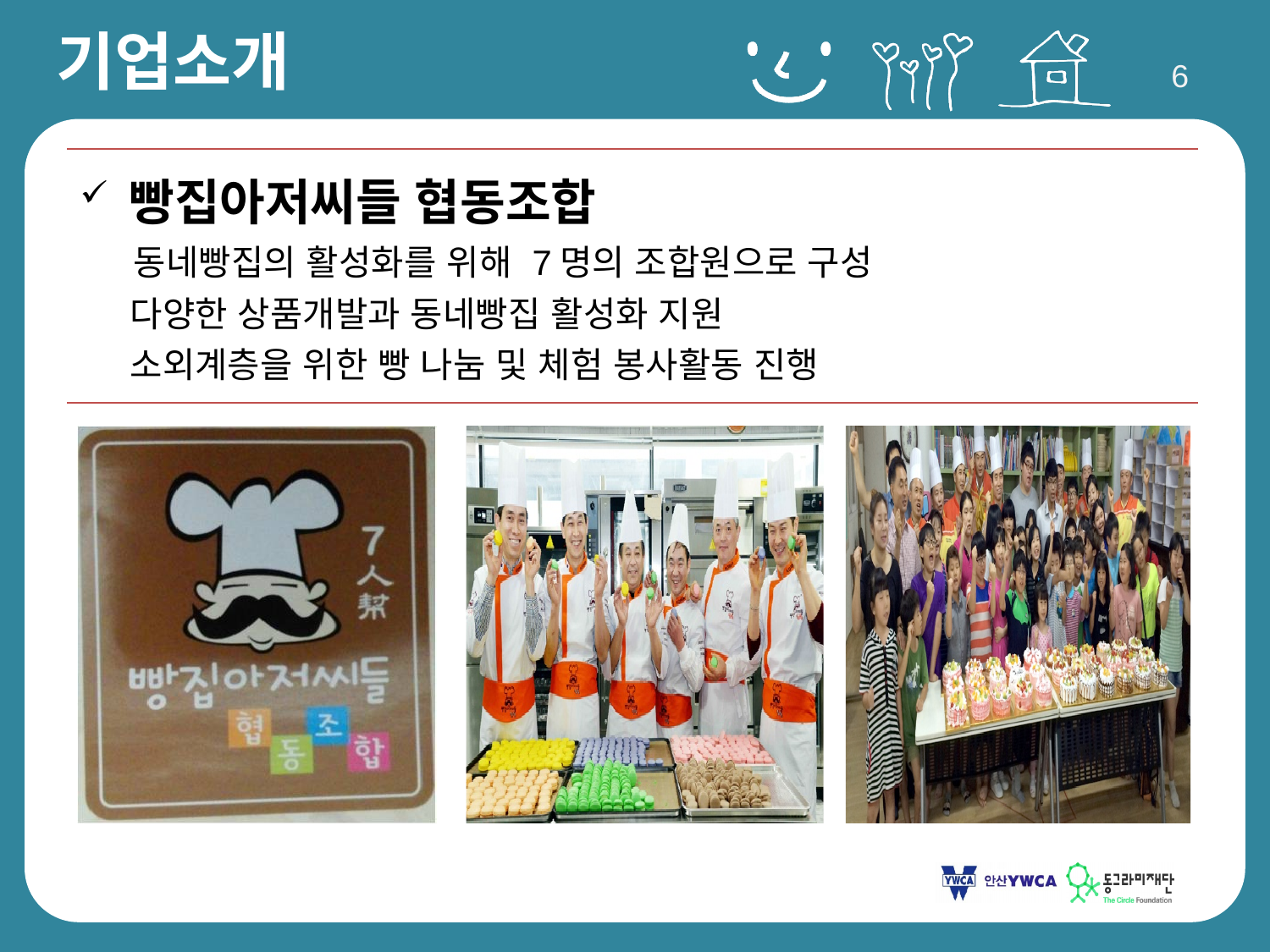

기업소개
| 빵집아저씨들 협동조합 동네빵집의 활성화를 위해 7명의 조합원으로 구성 다양한 상품개발과 동네빵집 활성화 지원 소외계층을 위한 빵 나눔 및 체험 봉사활동 진행 |
| --- |

∙